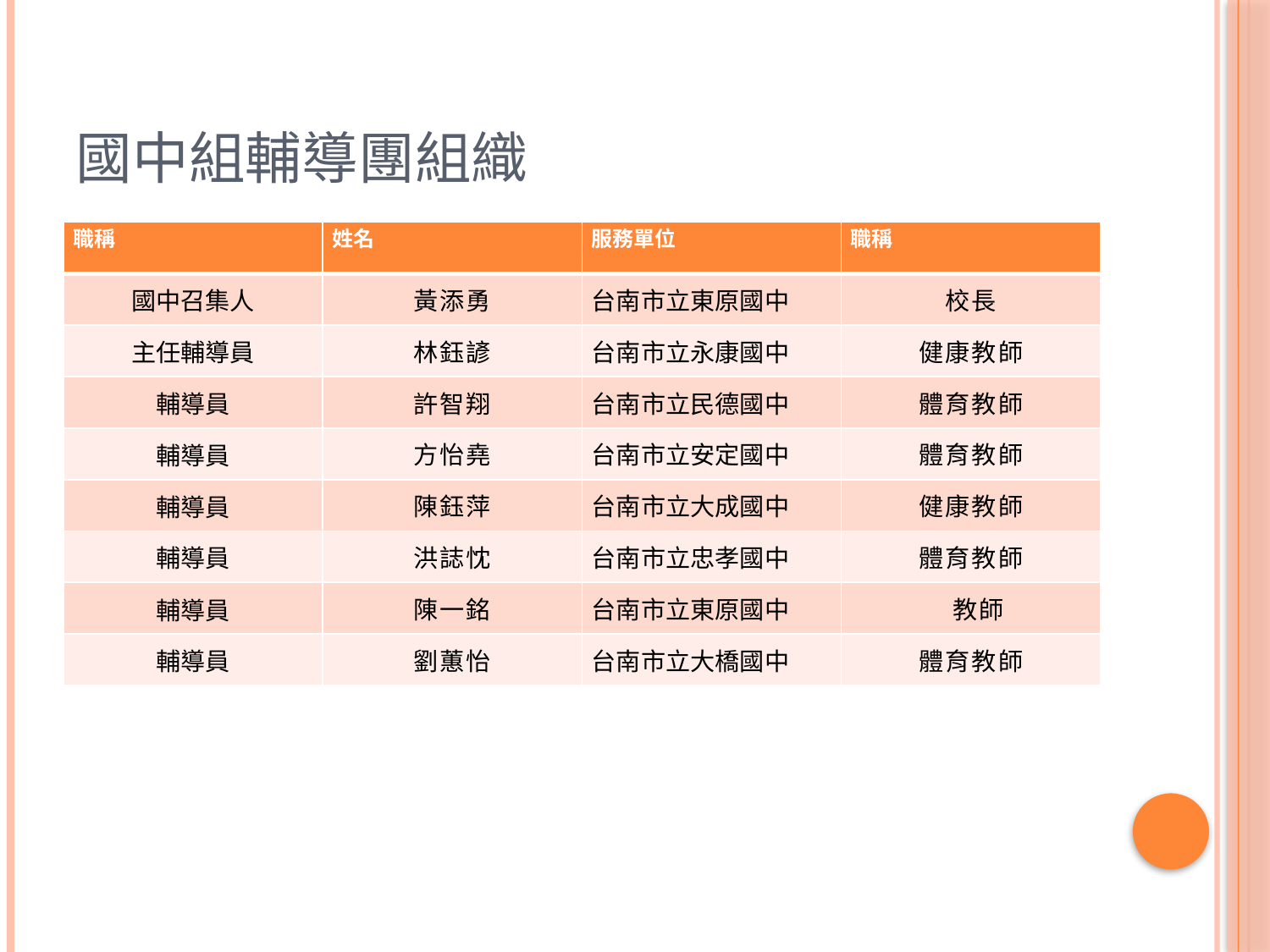

# 國中組輔導團組織
| 職稱 | 姓名 | 服務單位 | 職稱 |
| --- | --- | --- | --- |
| 國中召集人 | 黃添勇 | 台南市立東原國中 | 校長 |
| 主任輔導員 | 林鈺諺 | 台南市立永康國中 | 健康教師 |
| 輔導員 | 許智翔 | 台南市立民德國中 | 體育教師 |
| 輔導員 | 方怡堯 | 台南市立安定國中 | 體育教師 |
| 輔導員 | 陳鈺萍 | 台南市立大成國中 | 健康教師 |
| 輔導員 | 洪誌忱 | 台南市立忠孝國中 | 體育教師 |
| 輔導員 | 陳一銘 | 台南市立東原國中 | 教師 |
| 輔導員 | 劉蕙怡 | 台南市立大橋國中 | 體育教師 |